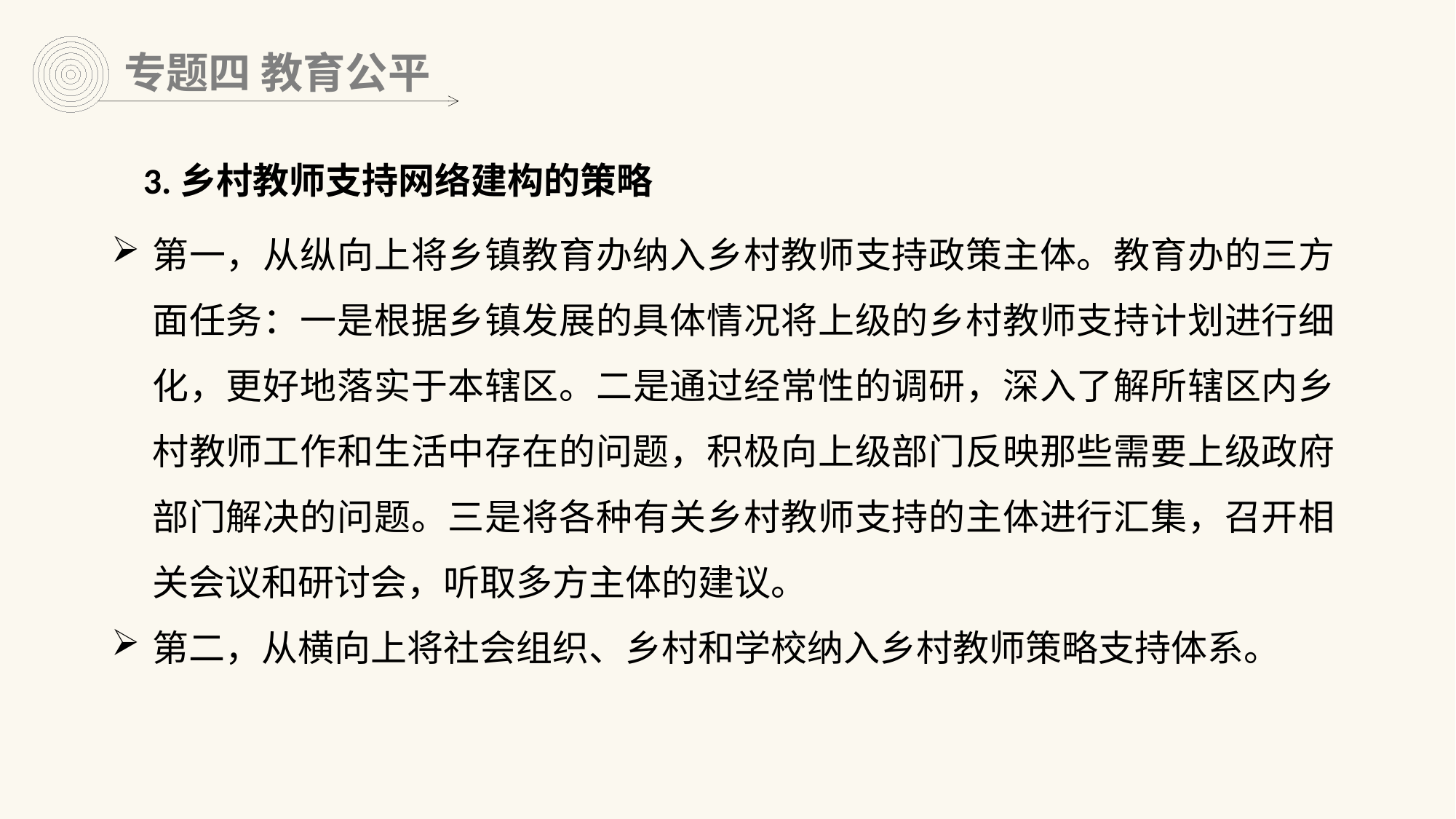

专题四 教育公平
3.乡村教师支持网络建构的策略
第一，从纵向上将乡镇教育办纳入乡村教师支持政策主体。教育办的三方面任务：一是根据乡镇发展的具体情况将上级的乡村教师支持计划进行细化，更好地落实于本辖区。二是通过经常性的调研，深入了解所辖区内乡村教师工作和生活中存在的问题，积极向上级部门反映那些需要上级政府部门解决的问题。三是将各种有关乡村教师支持的主体进行汇集，召开相关会议和研讨会，听取多方主体的建议。
第二，从横向上将社会组织、乡村和学校纳入乡村教师策略支持体系。